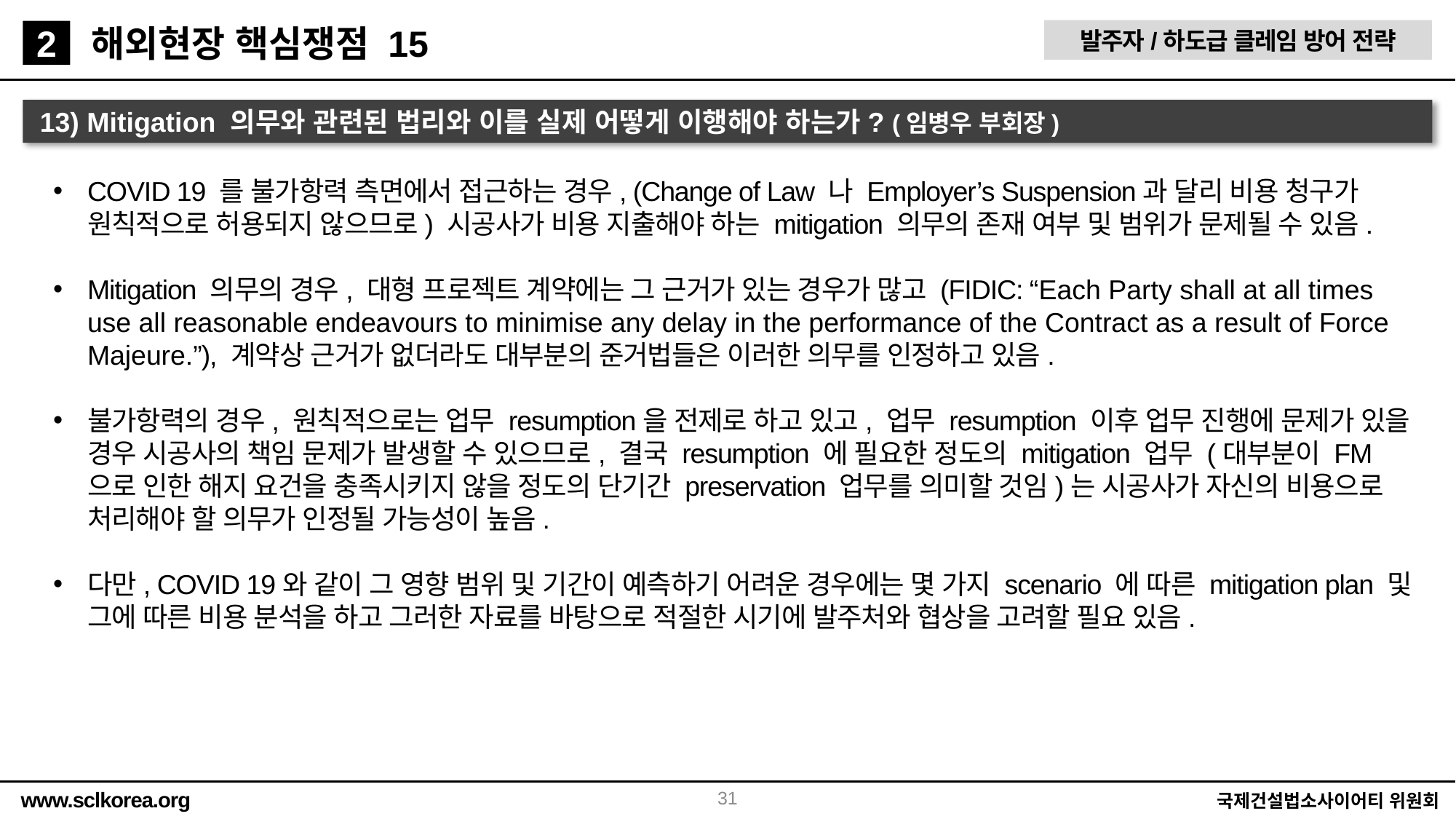

해외현장 핵심쟁점 15
발주자/하도급 클레임 방어 전략
2
13) Mitigation 의무와 관련된 법리와 이를 실제 어떻게 이행해야 하는가? (임병우 부회장)
COVID 19 를 불가항력 측면에서 접근하는 경우, (Change of Law 나 Employer’s Suspension과 달리 비용 청구가 원칙적으로 허용되지 않으므로) 시공사가 비용 지출해야 하는 mitigation 의무의 존재 여부 및 범위가 문제될 수 있음.

Mitigation 의무의 경우, 대형 프로젝트 계약에는 그 근거가 있는 경우가 많고 (FIDIC: “Each Party shall at all times use all reasonable endeavours to minimise any delay in the performance of the Contract as a result of Force Majeure.”), 계약상 근거가 없더라도 대부분의 준거법들은 이러한 의무를 인정하고 있음.

불가항력의 경우, 원칙적으로는 업무 resumption을 전제로 하고 있고, 업무 resumption 이후 업무 진행에 문제가 있을 경우 시공사의 책임 문제가 발생할 수 있으므로, 결국 resumption 에 필요한 정도의 mitigation 업무 (대부분이 FM으로 인한 해지 요건을 충족시키지 않을 정도의 단기간 preservation 업무를 의미할 것임)는 시공사가 자신의 비용으로 처리해야 할 의무가 인정될 가능성이 높음.

다만, COVID 19와 같이 그 영향 범위 및 기간이 예측하기 어려운 경우에는 몇 가지 scenario 에 따른 mitigation plan 및 그에 따른 비용 분석을 하고 그러한 자료를 바탕으로 적절한 시기에 발주처와 협상을 고려할 필요 있음.

31